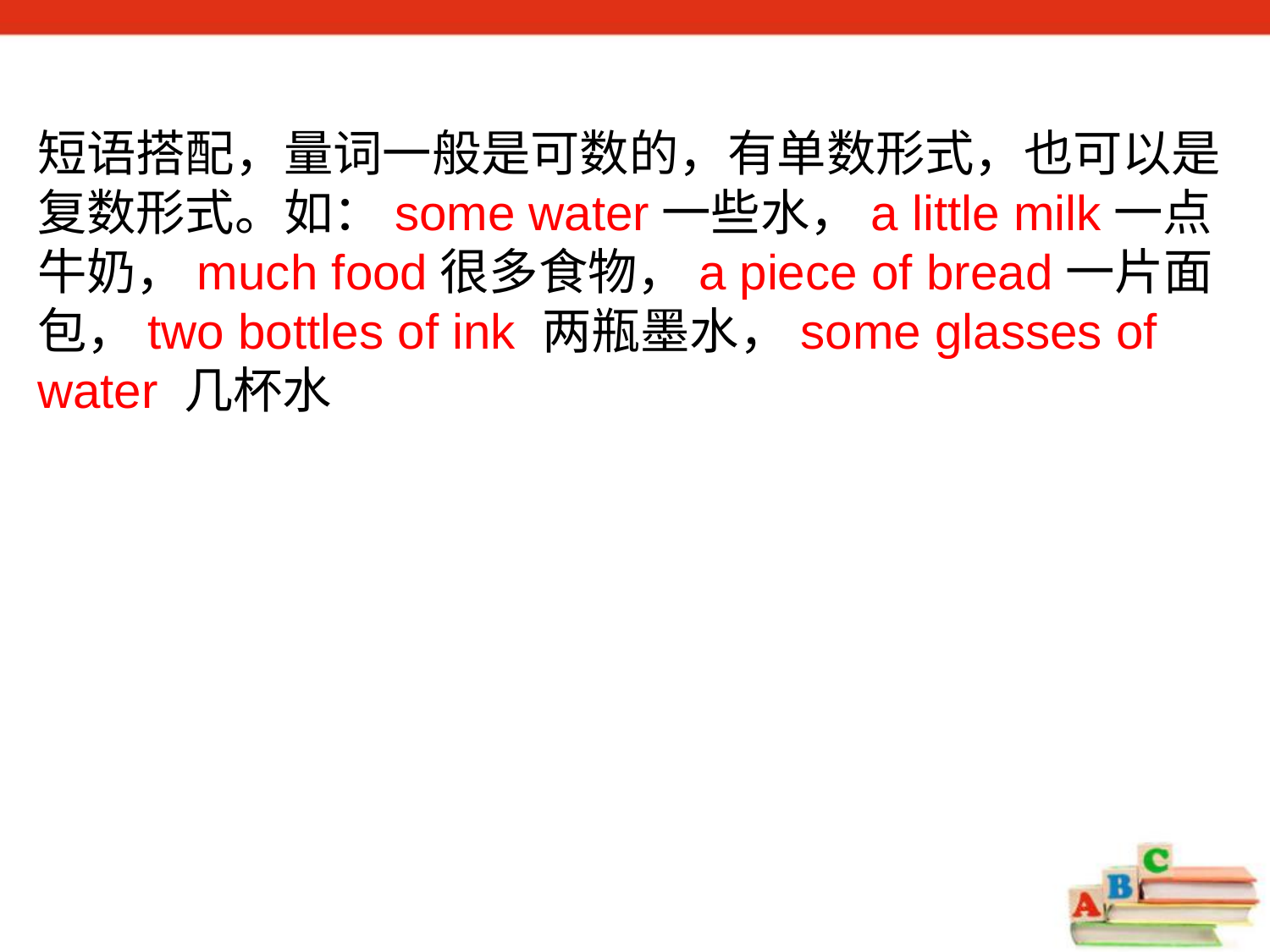

短语搭配，量词一般是可数的，有单数形式，也可以是复数形式。如：some water一些水，a little milk一点牛奶，much food很多食物，a piece of bread一片面包，two bottles of ink 两瓶墨水，some glasses of water 几杯水